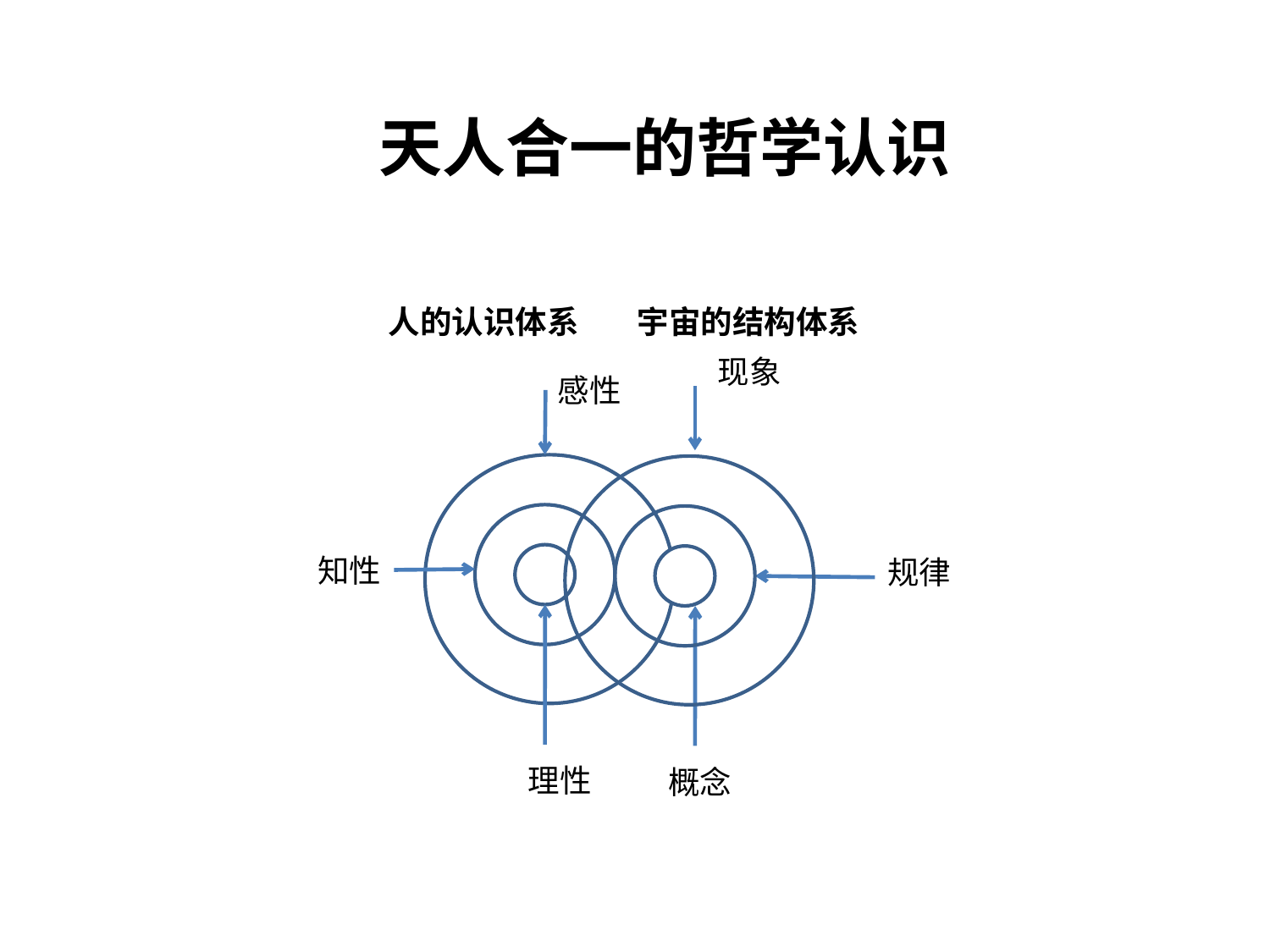

天人合一的哲学认识
人的认识体系
宇宙的结构体系
现象
感性

知性

规律
理性
概念